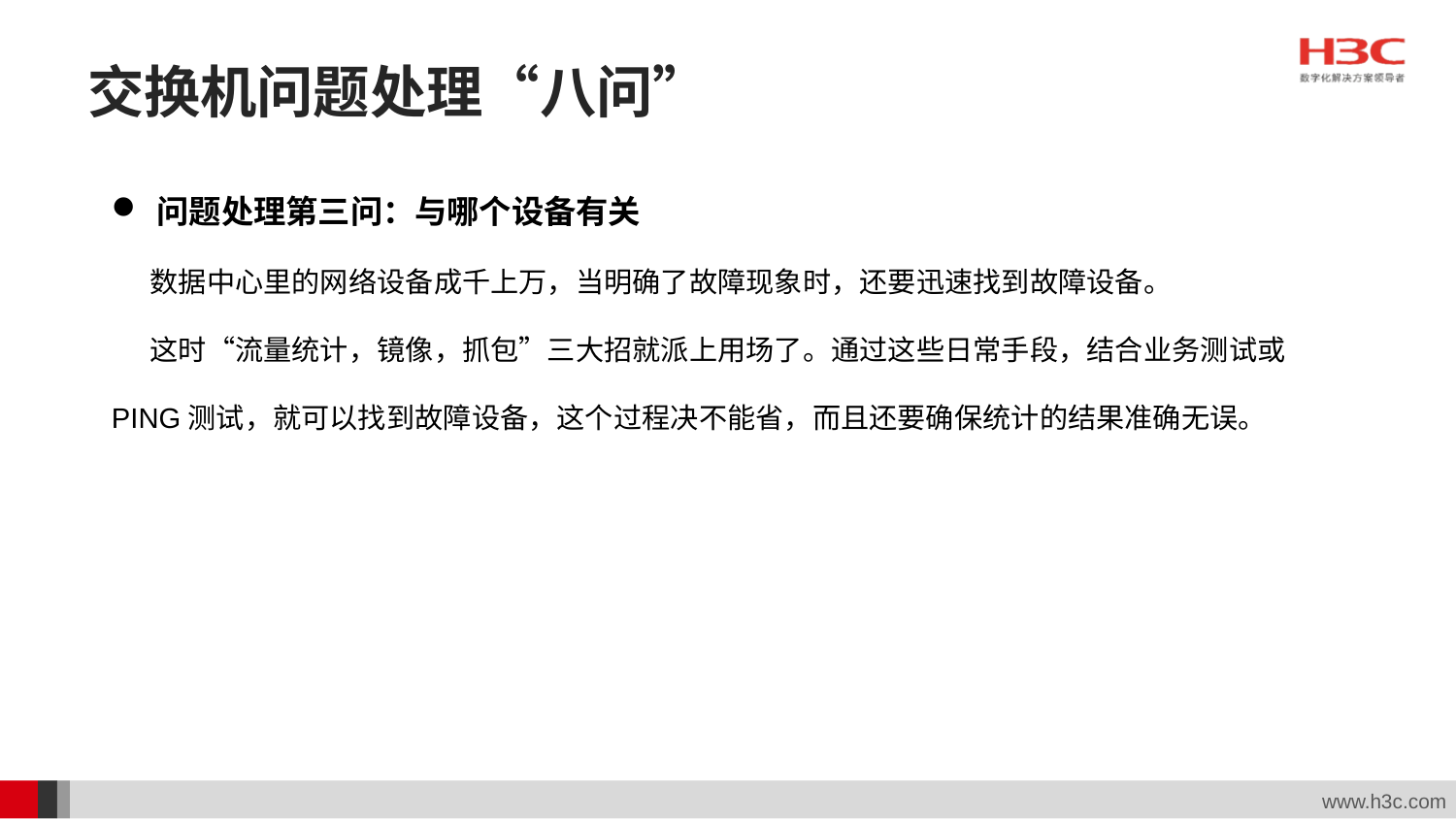

# 交换机问题处理“八问”
问题处理第三问：与哪个设备有关
     数据中心里的网络设备成千上万，当明确了故障现象时，还要迅速找到故障设备。
     这时“流量统计，镜像，抓包”三大招就派上用场了。通过这些日常手段，结合业务测试或PING测试，就可以找到故障设备，这个过程决不能省，而且还要确保统计的结果准确无误。